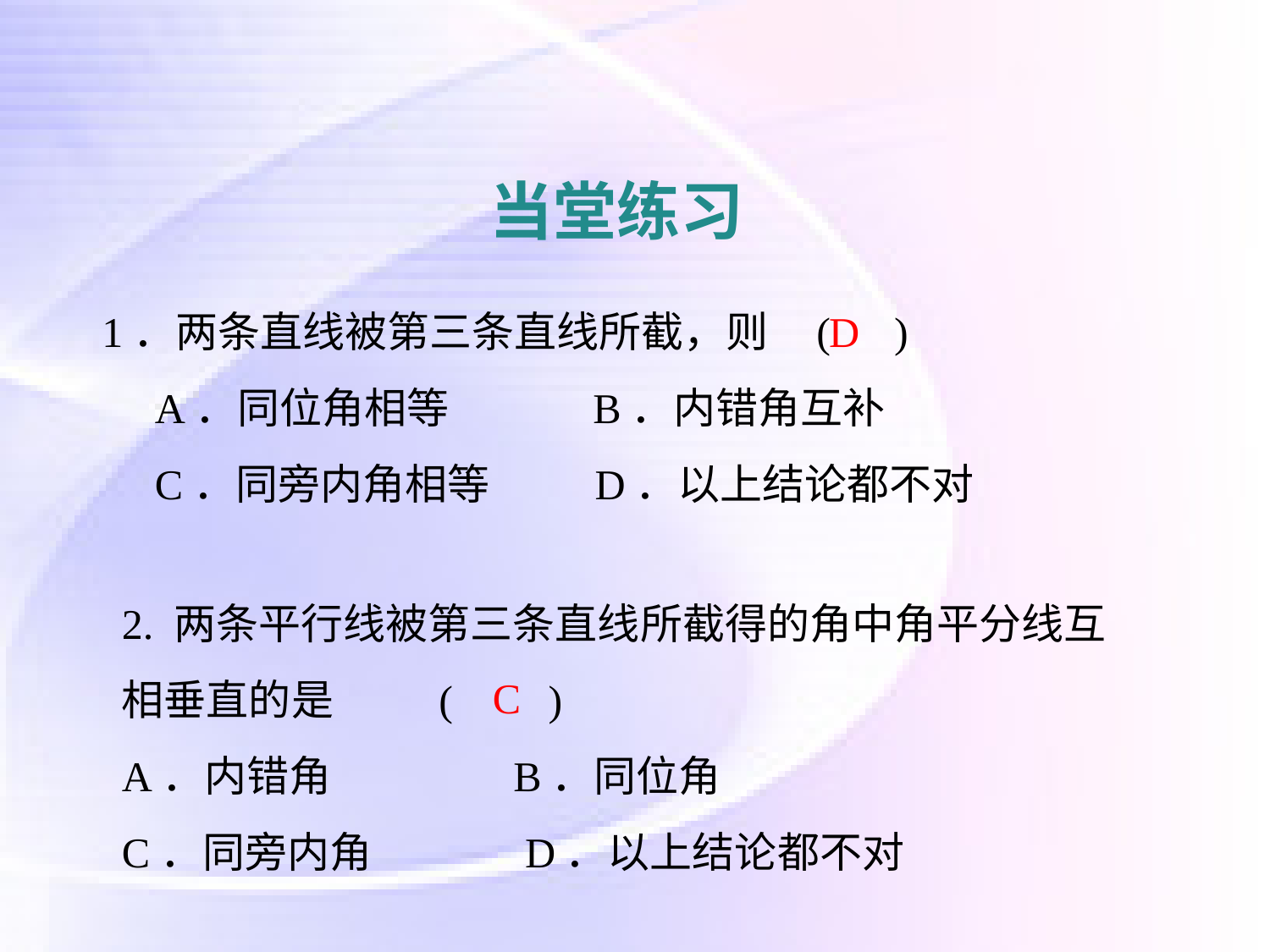

当堂练习
1．两条直线被第三条直线所截，则    (      )
     A．同位角相等              B．内错角互补
     C．同旁内角相等          D．以上结论都不对
D
2. 两条平行线被第三条直线所截得的角中角平分线互相垂直的是          (         )
A．内错角                  B．同位角
C．同旁内角               D．以上结论都不对
C